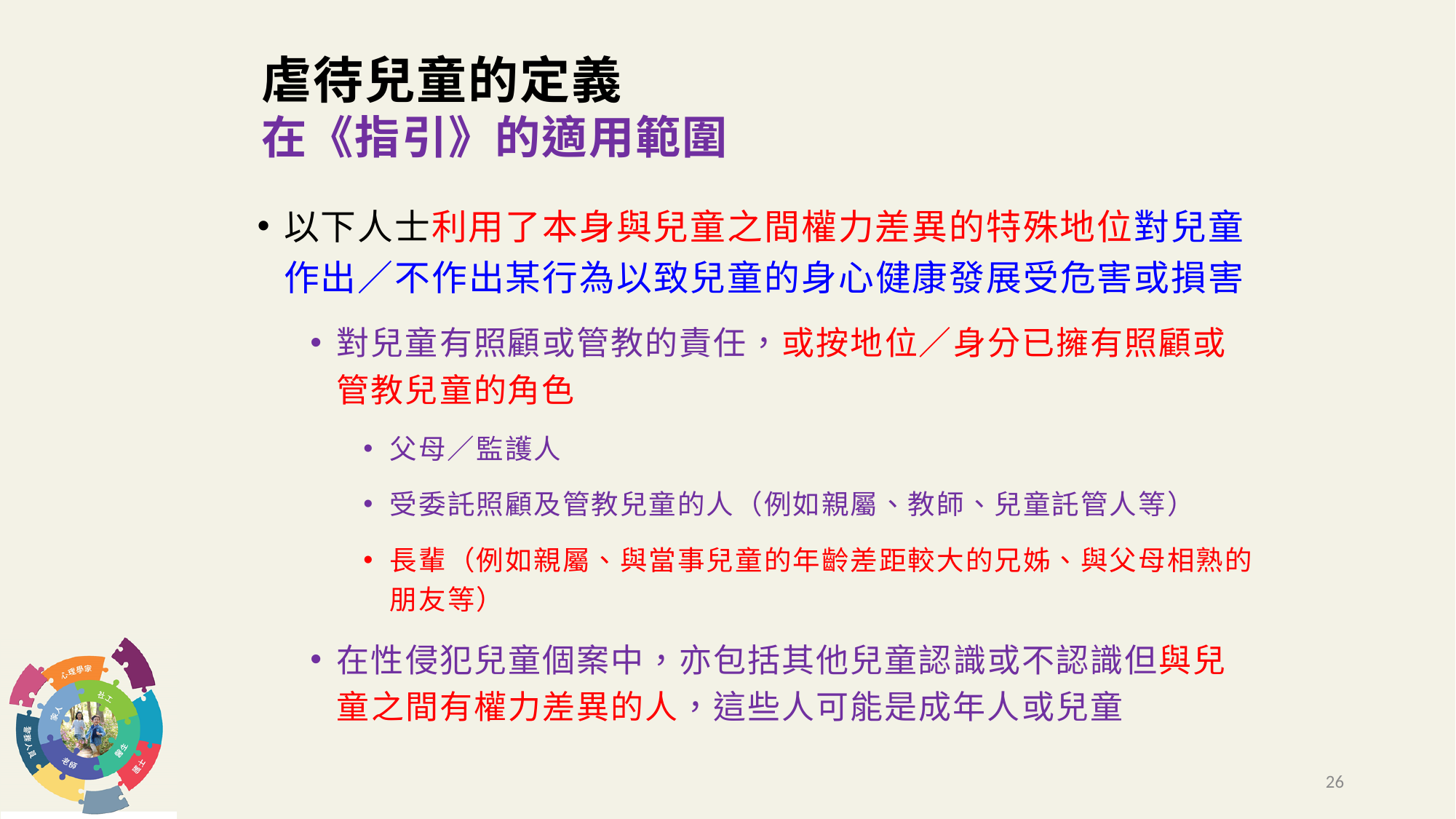

# 虐待兒童的定義 在《指引》的適用範圍
以下人士利用了本身與兒童之間權力差異的特殊地位對兒童作出／不作出某行為以致兒童的身心健康發展受危害或損害
對兒童有照顧或管教的責任，或按地位／身分已擁有照顧或管教兒童的角色
父母／監護人
受委託照顧及管教兒童的人（例如親屬、教師、兒童託管人等）
長輩（例如親屬、與當事兒童的年齡差距較大的兄姊、與父母相熟的朋友等）
在性侵犯兒童個案中，亦包括其他兒童認識或不認識但與兒童之間有權力差異的人，這些人可能是成年人或兒童

26